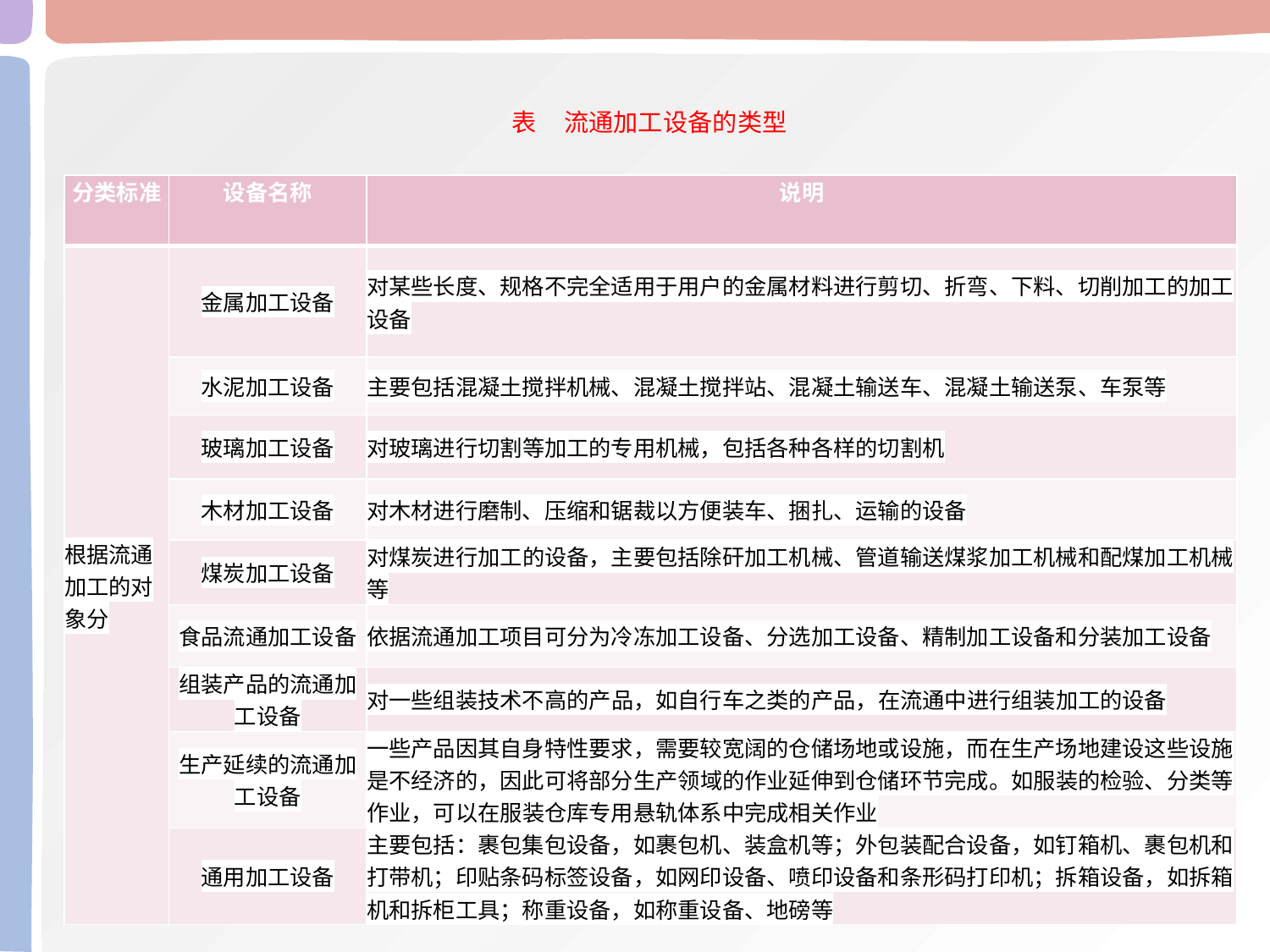

表     流通加工设备的类型
| 分类标准 | 设备名称 | 说明 |
| --- | --- | --- |
| 根据流通加工的对象分 | 金属加工设备 | 对某些长度、规格不完全适用于用户的金属材料进行剪切、折弯、下料、切削加工的加工设备 |
|  | 水泥加工设备 | 主要包括混凝土搅拌机械、混凝土搅拌站、混凝土输送车、混凝土输送泵、车泵等 |
|  | 玻璃加工设备 | 对玻璃进行切割等加工的专用机械，包括各种各样的切割机 |
|  | 木材加工设备 | 对木材进行磨制、压缩和锯裁以方便装车、捆扎、运输的设备 |
|  | 煤炭加工设备 | 对煤炭进行加工的设备，主要包括除矸加工机械、管道输送煤浆加工机械和配煤加工机械等 |
|  | 食品流通加工设备 | 依据流通加工项目可分为冷冻加工设备、分选加工设备、精制加工设备和分装加工设备 |
|  | 组装产品的流通加工设备 | 对一些组装技术不高的产品，如自行车之类的产品，在流通中进行组装加工的设备 |
|  | 生产延续的流通加工设备 | 一些产品因其自身特性要求，需要较宽阔的仓储场地或设施，而在生产场地建设这些设施是不经济的，因此可将部分生产领域的作业延伸到仓储环节完成。如服装的检验、分类等作业，可以在服装仓库专用悬轨体系中完成相关作业 |
|  | 通用加工设备 | 主要包括：裹包集包设备，如裹包机、装盒机等；外包装配合设备，如钉箱机、裹包机和打带机；印贴条码标签设备，如网印设备、喷印设备和条形码打印机；拆箱设备，如拆箱机和拆柜工具；称重设备，如称重设备、地磅等 |